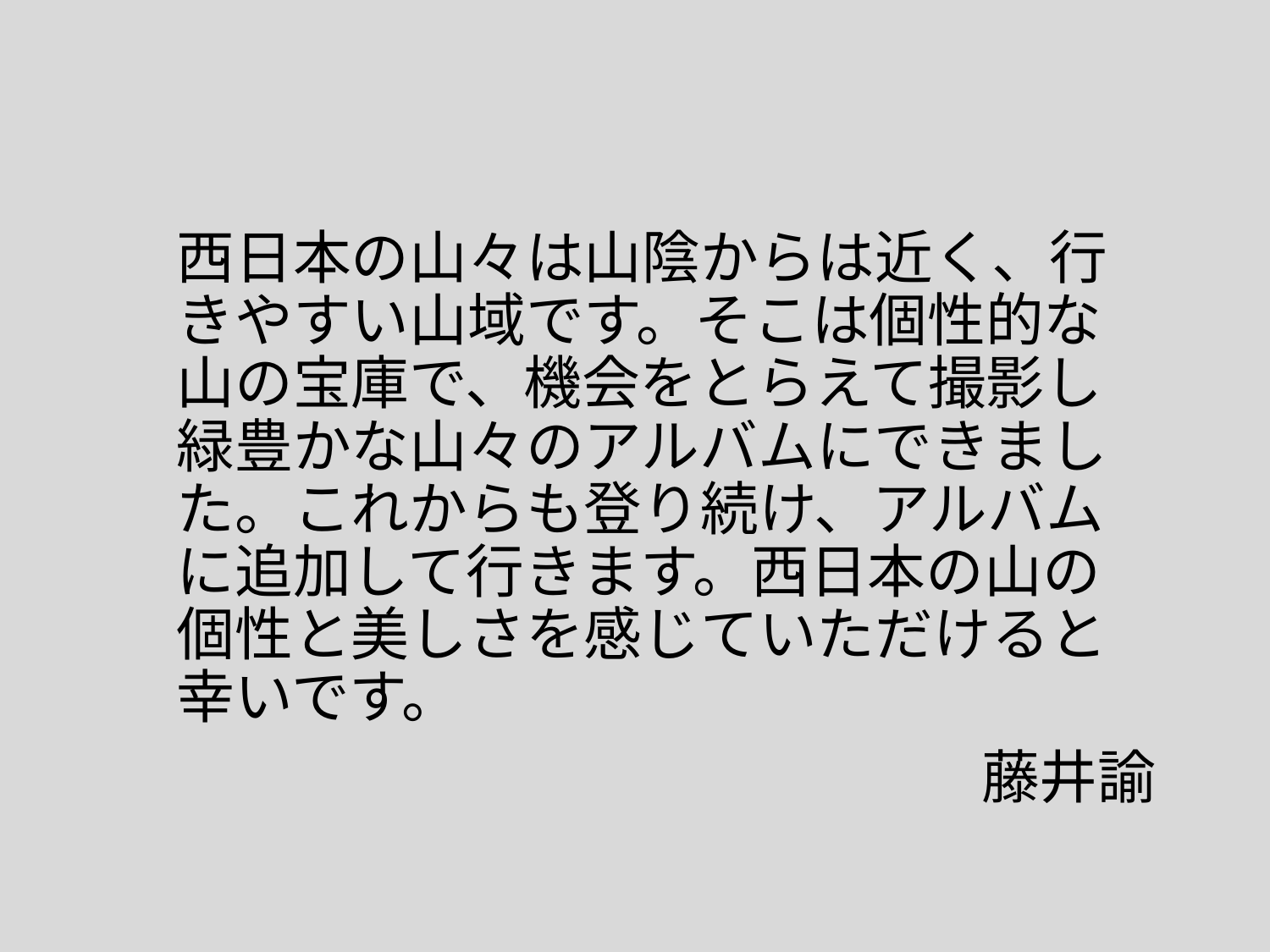

西日本の山々は山陰からは近く、行きやすい山域です。そこは個性的な山の宝庫で、機会をとらえて撮影し緑豊かな山々のアルバムにできました。これからも登り続け、アルバムに追加して行きます。西日本の山の個性と美しさを感じていただけると幸いです。
藤井諭